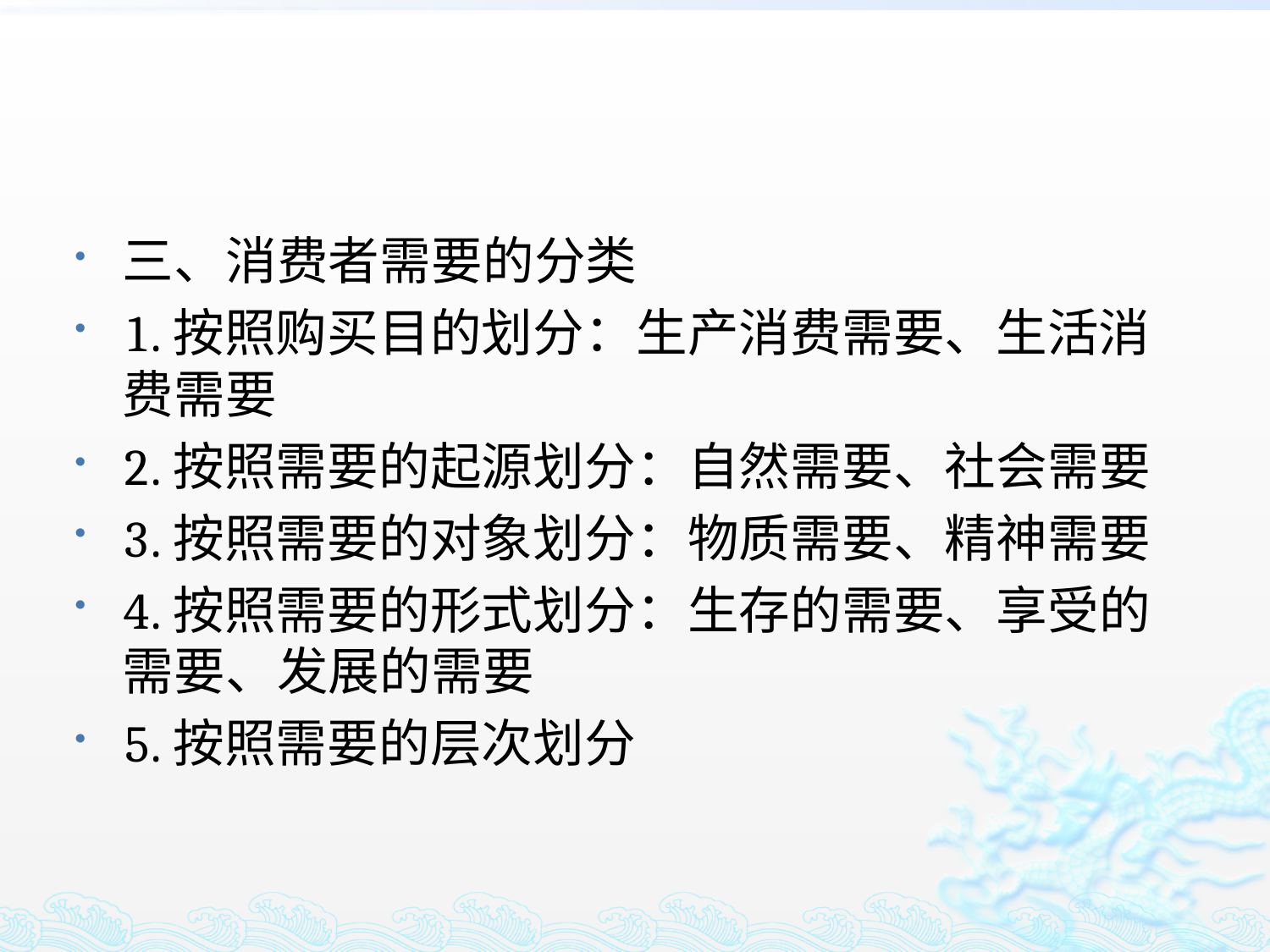

#
三、消费者需要的分类
1.按照购买目的划分：生产消费需要、生活消费需要
2.按照需要的起源划分：自然需要、社会需要
3.按照需要的对象划分：物质需要、精神需要
4.按照需要的形式划分：生存的需要、享受的需要、发展的需要
5.按照需要的层次划分